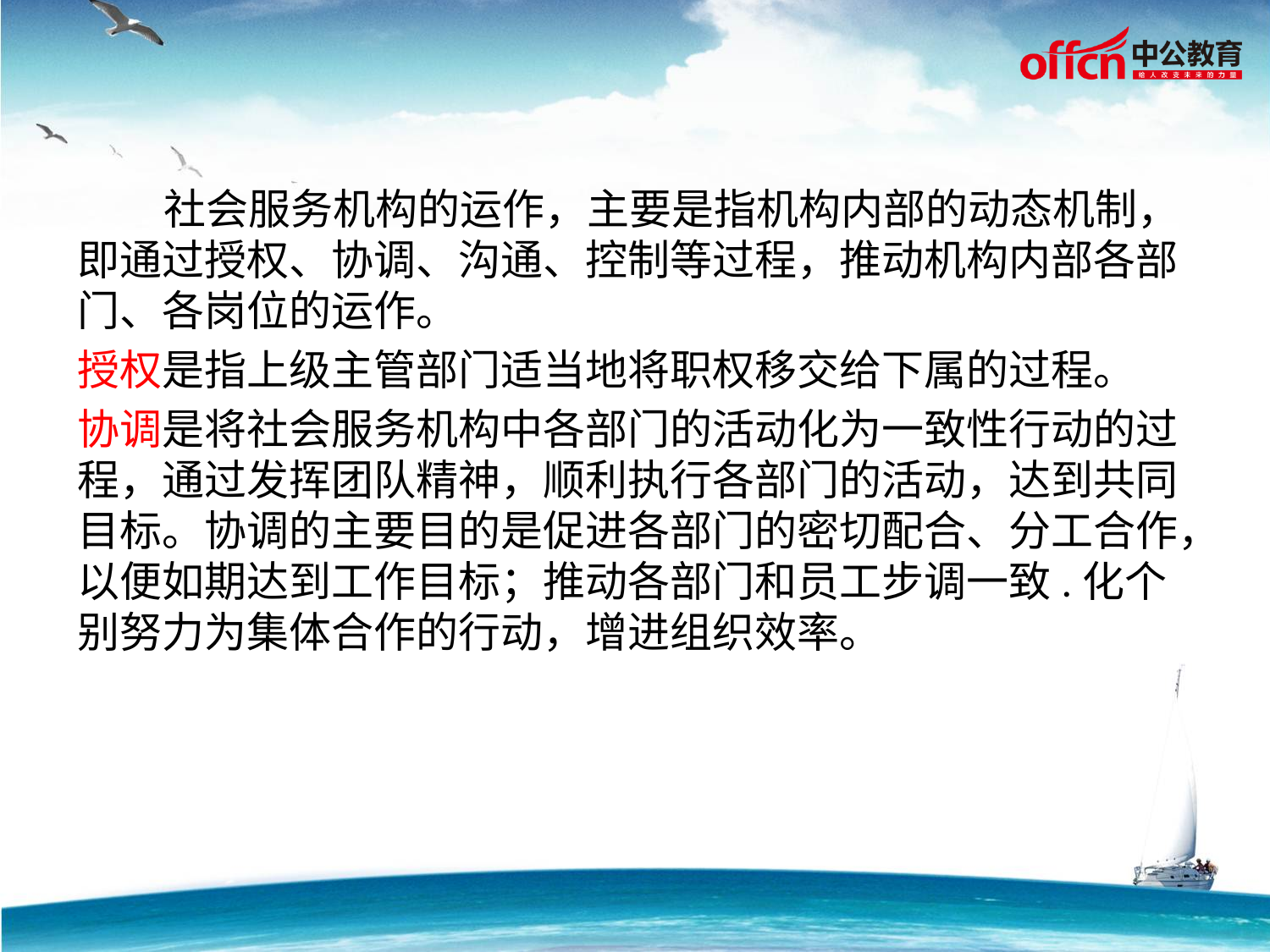

社会服务机构的运作，主要是指机构内部的动态机制，即通过授权、协调、沟通、控制等过程，推动机构内部各部门、各岗位的运作。
授权是指上级主管部门适当地将职权移交给下属的过程。
协调是将社会服务机构中各部门的活动化为一致性行动的过程，通过发挥团队精神，顺利执行各部门的活动，达到共同目标。协调的主要目的是促进各部门的密切配合、分工合作，以便如期达到工作目标；推动各部门和员工步调一致.化个别努力为集体合作的行动，增进组织效率。